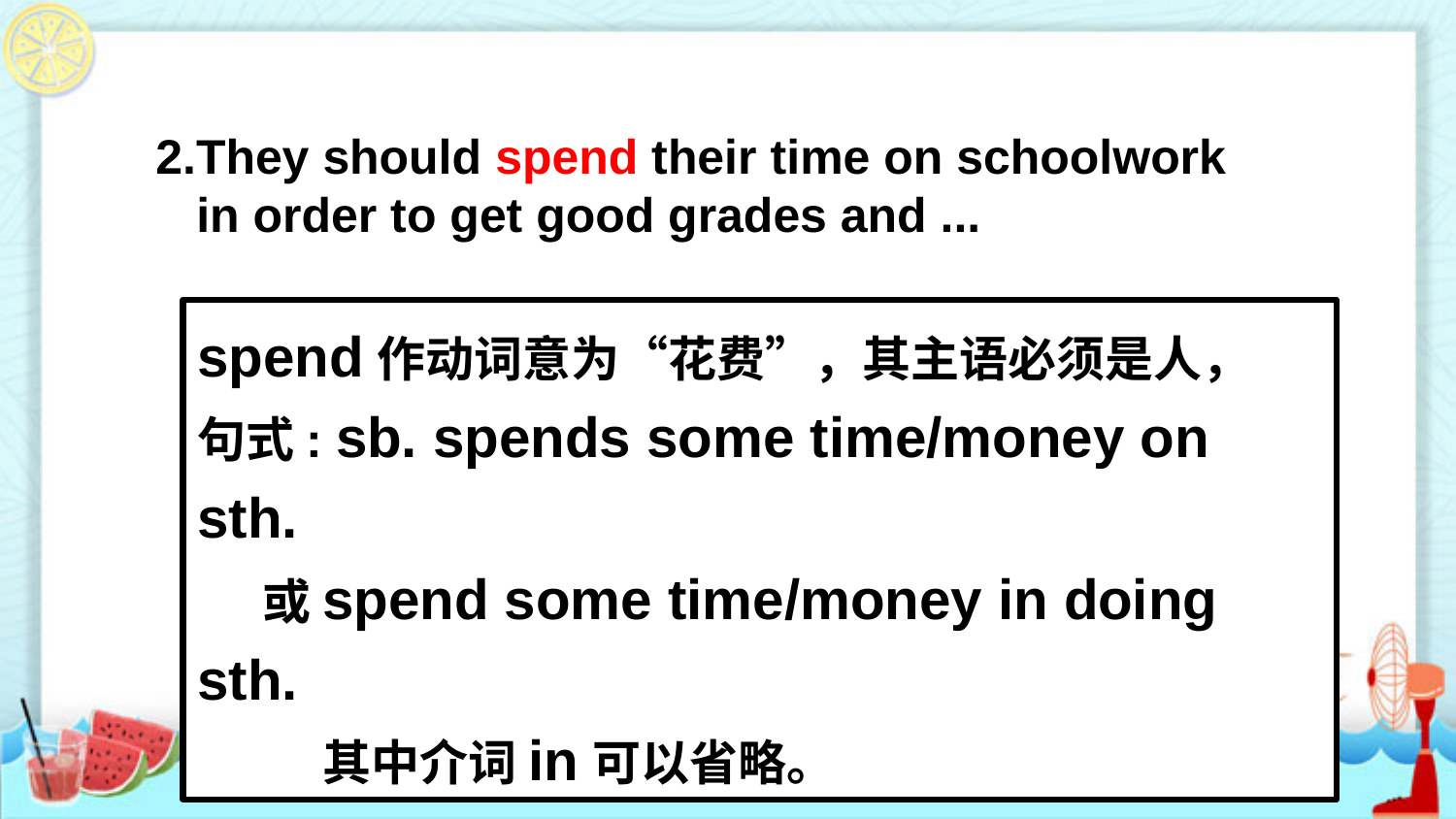

2.They should spend their time on schoolwork
   in order to get good grades and ...
spend作动词意为“花费”，其主语必须是人，
句式: sb. spends some time/money on sth.
    或spend some time/money in doing sth.
         其中介词in可以省略。